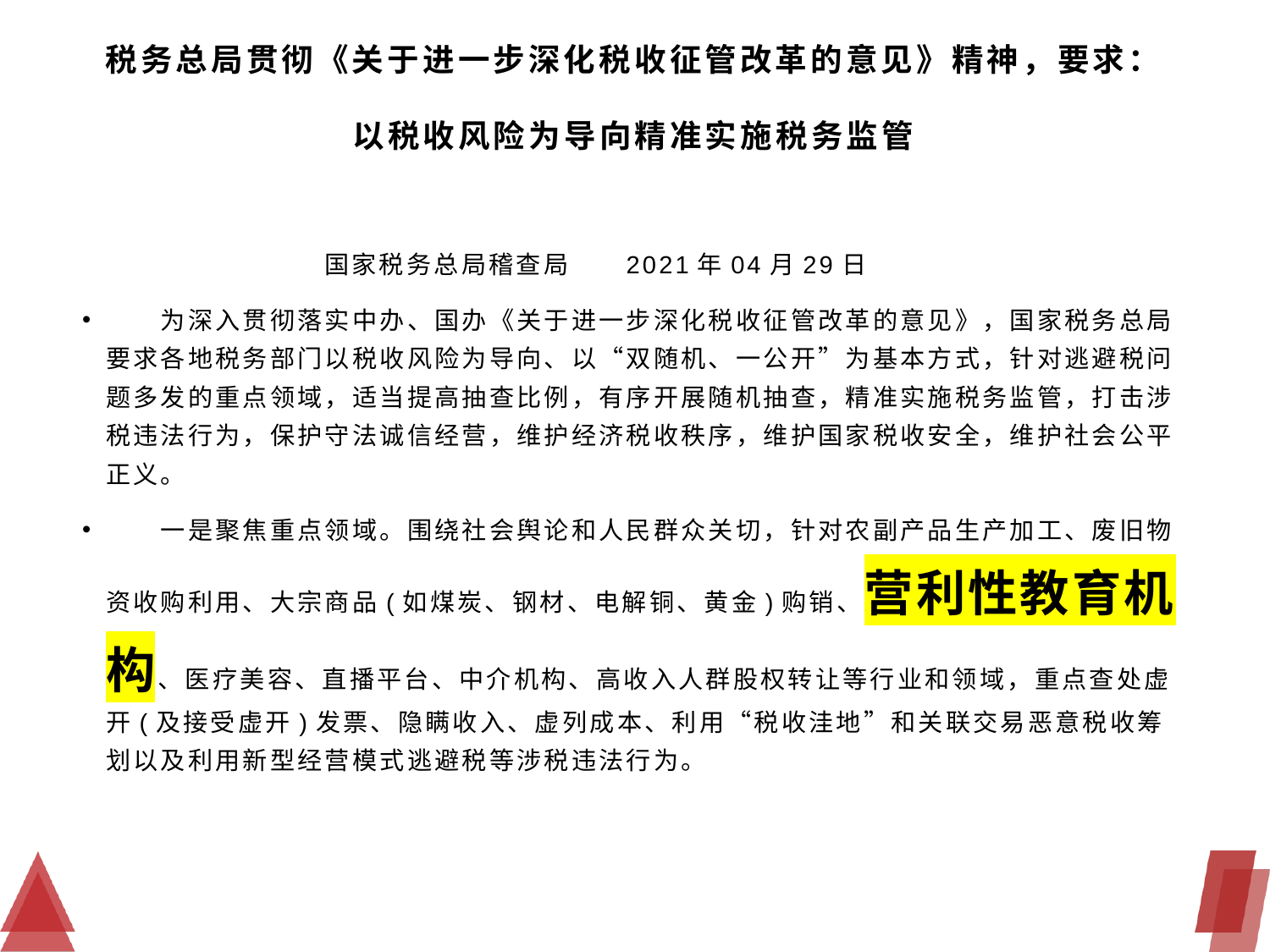

# 税务总局贯彻《关于进一步深化税收征管改革的意见》精神，要求： 以税收风险为导向精准实施税务监管

                             国家税务总局稽查局      2021年04月29日
　　为深入贯彻落实中办、国办《关于进一步深化税收征管改革的意见》，国家税务总局要求各地税务部门以税收风险为导向、以“双随机、一公开”为基本方式，针对逃避税问题多发的重点领域，适当提高抽查比例，有序开展随机抽查，精准实施税务监管，打击涉税违法行为，保护守法诚信经营，维护经济税收秩序，维护国家税收安全，维护社会公平正义。
　　一是聚焦重点领域。围绕社会舆论和人民群众关切，针对农副产品生产加工、废旧物资收购利用、大宗商品(如煤炭、钢材、电解铜、黄金)购销、营利性教育机构、医疗美容、直播平台、中介机构、高收入人群股权转让等行业和领域，重点查处虚开(及接受虚开)发票、隐瞒收入、虚列成本、利用“税收洼地”和关联交易恶意税收筹划以及利用新型经营模式逃避税等涉税违法行为。